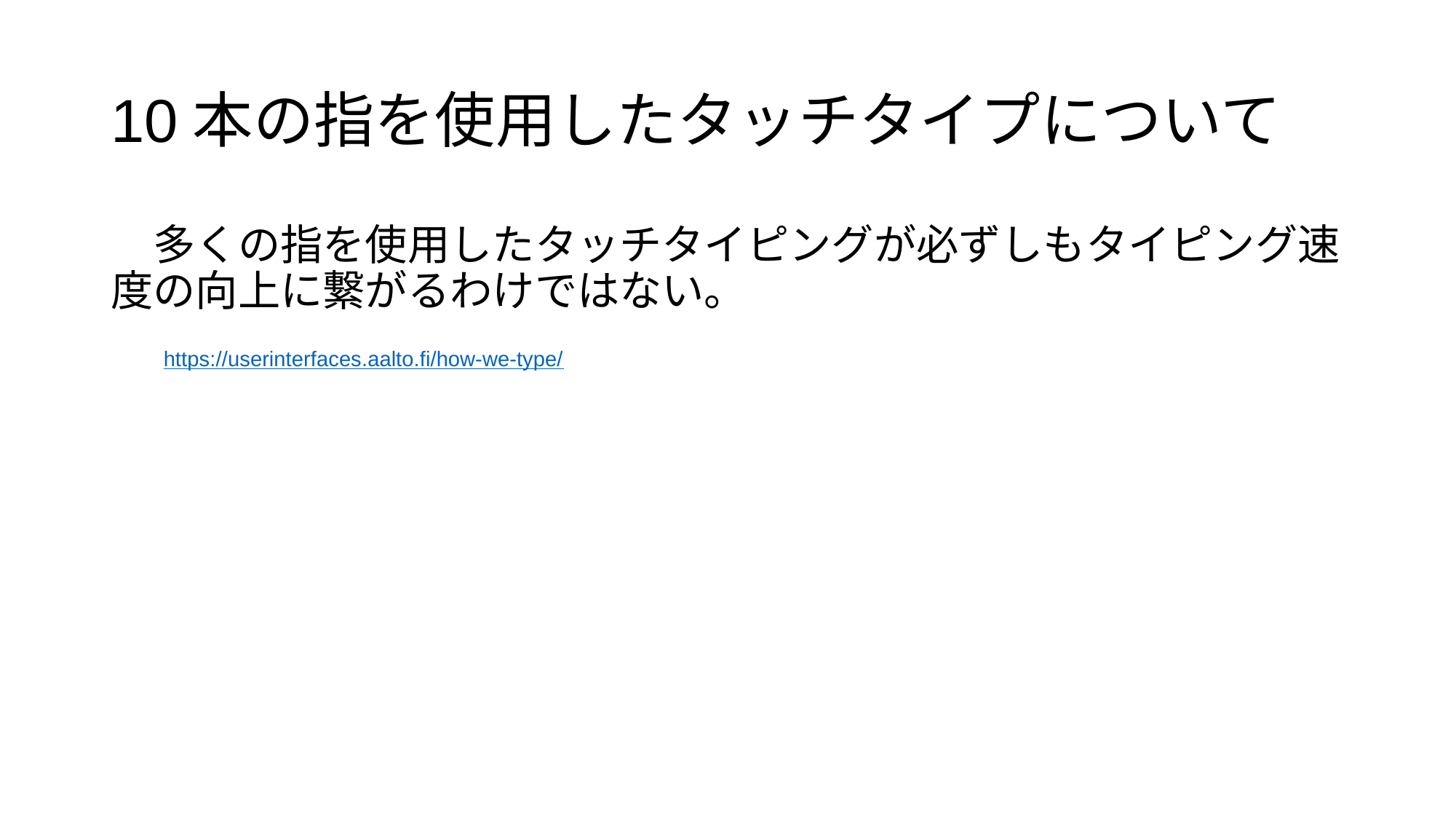

# 10本の指を使用したタッチタイプについて
　多くの指を使用したタッチタイピングが必ずしもタイピング速度の向上に繋がるわけではない。
　https://userinterfaces.aalto.fi/how-we-type/